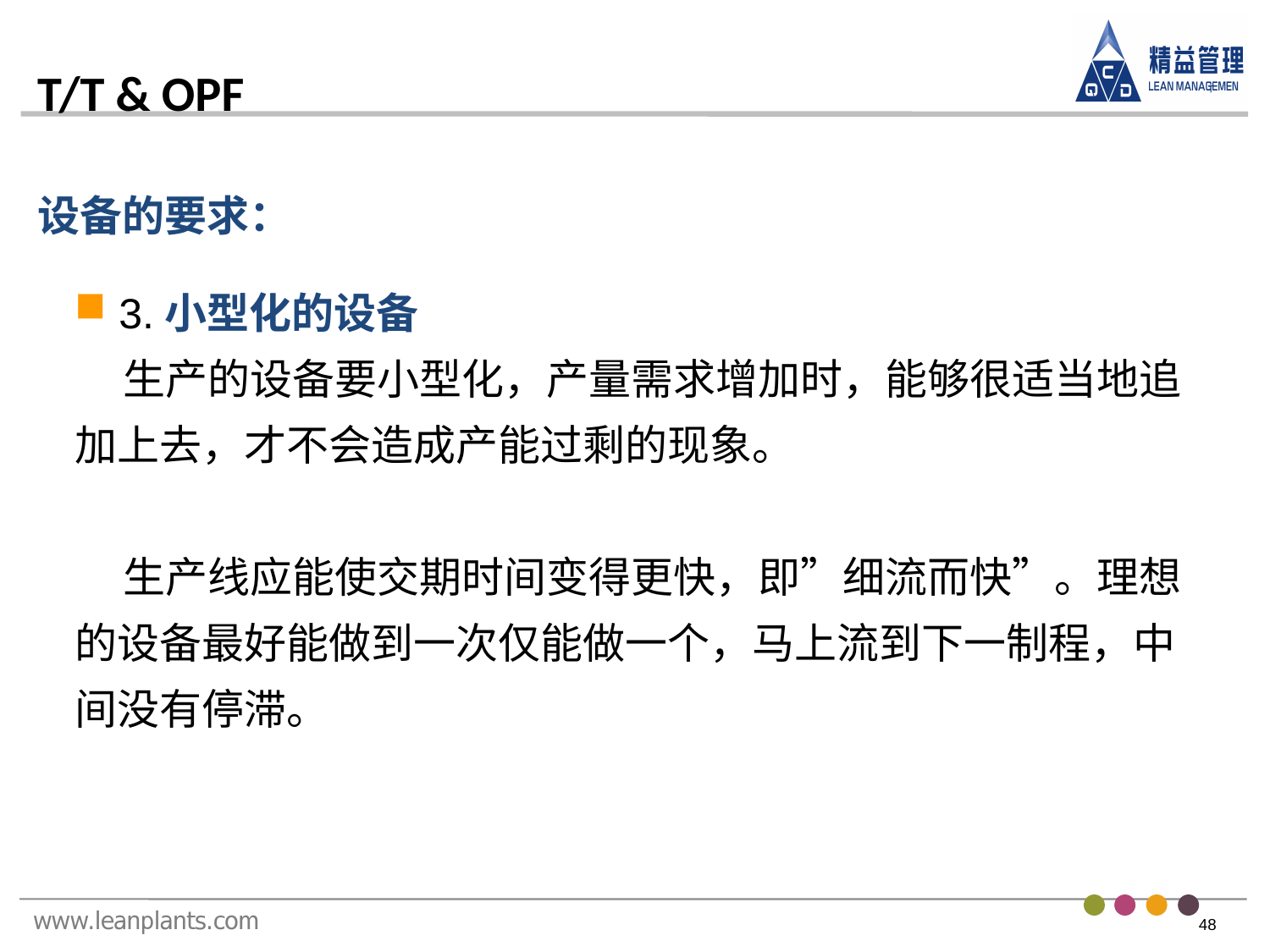

设备的要求：
 3.小型化的设备
    生产的设备要小型化，产量需求增加时，能够很适当地追加上去，才不会造成产能过剩的现象。

    生产线应能使交期时间变得更快，即”细流而快”。理想的设备最好能做到一次仅能做一个，马上流到下一制程，中间没有停滞。